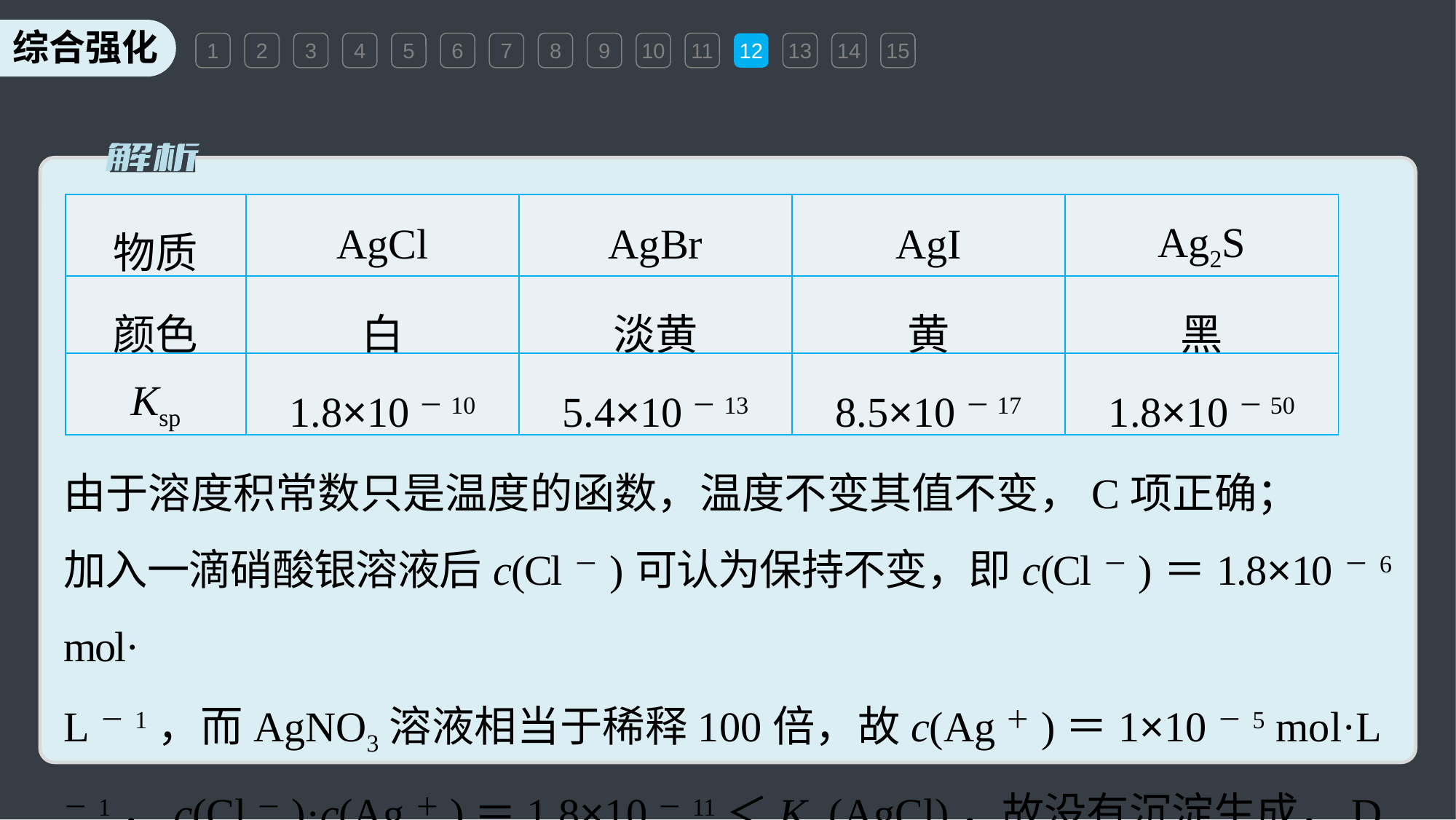

1
2
3
4
5
6
7
8
9
10
11
12
13
14
15

| 物质 | AgCl | AgBr | AgI | Ag2S |
| --- | --- | --- | --- | --- |
| 颜色 | 白 | 淡黄 | 黄 | 黑 |
| Ksp | 1.8×10－10 | 5.4×10－13 | 8.5×10－17 | 1.8×10－50 |
由于溶度积常数只是温度的函数，温度不变其值不变，C项正确；
加入一滴硝酸银溶液后c(Cl－)可认为保持不变，即c(Cl－)＝1.8×10－6 mol·
L－1，而AgNO3溶液相当于稀释100倍，故c(Ag＋)＝1×10－5 mol·L－1，c(Cl－)·c(Ag＋)＝1.8×10－11＜Ksp(AgCl)，故没有沉淀生成，D项正确。